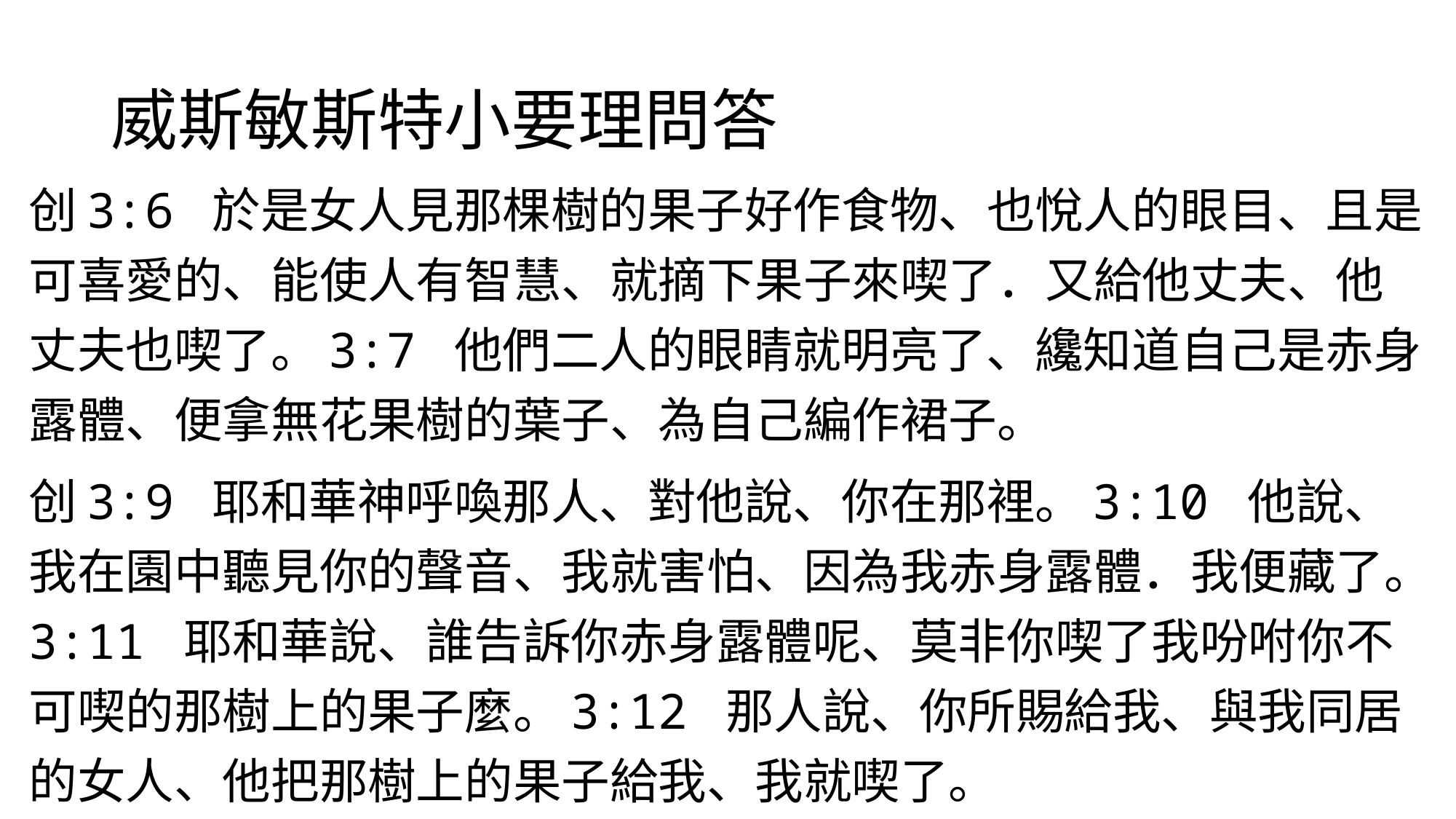

# 威斯敏斯特小要理問答
创3:6 於是女人見那棵樹的果子好作食物、也悅人的眼目、且是可喜愛的、能使人有智慧、就摘下果子來喫了．又給他丈夫、他丈夫也喫了。3:7 他們二人的眼睛就明亮了、纔知道自己是赤身露體、便拿無花果樹的葉子、為自己編作裙子。
创3:9 耶和華神呼喚那人、對他說、你在那裡。3:10 他說、我在園中聽見你的聲音、我就害怕、因為我赤身露體．我便藏了。3:11 耶和華說、誰告訴你赤身露體呢、莫非你喫了我吩咐你不可喫的那樹上的果子麼。3:12 那人說、你所賜給我、與我同居的女人、他把那樹上的果子給我、我就喫了。